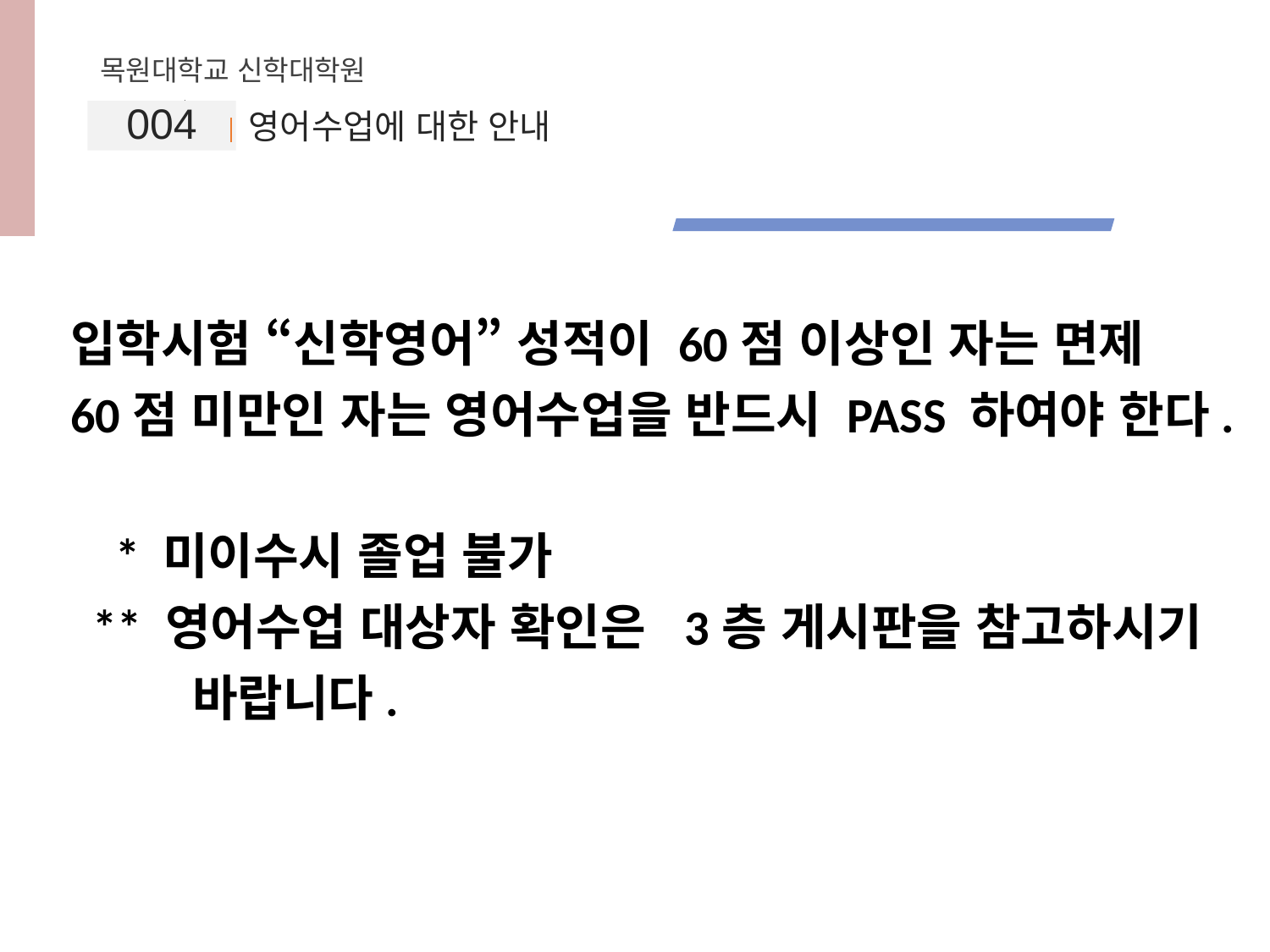

목원대학교 신학대학원
004
# 영어수업에 대한 안내
입학시험 “신학영어” 성적이 60점 이상인 자는 면제
60점 미만인 자는 영어수업을 반드시 PASS 하여야 한다.

    * 미이수시 졸업 불가
  ** 영어수업 대상자 확인은  3층 게시판을 참고하시기
        바랍니다.